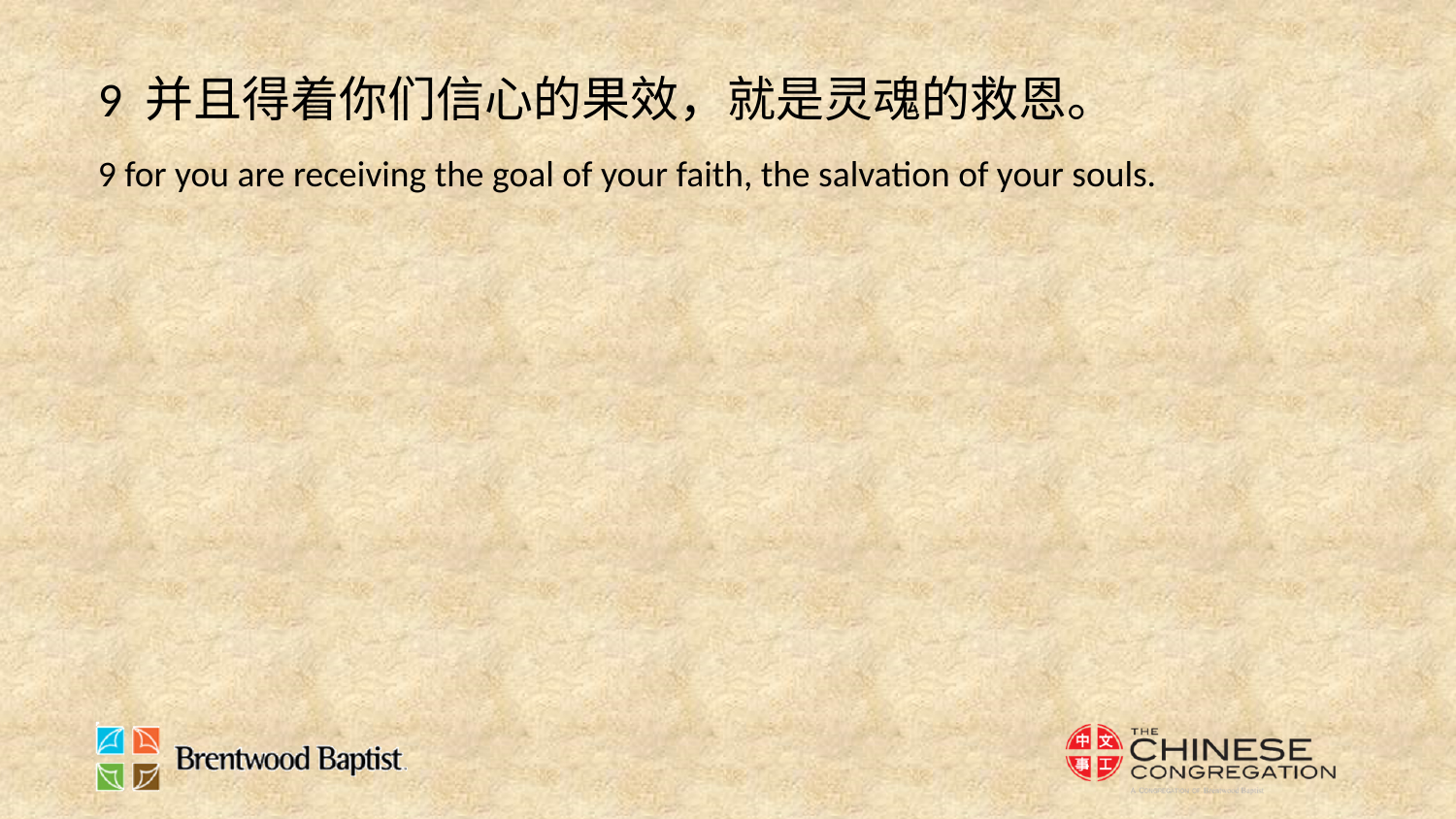

9 并且得着你们信心的果效，就是灵魂的救恩。

9 for you are receiving the goal of your faith, the salvation of your souls.